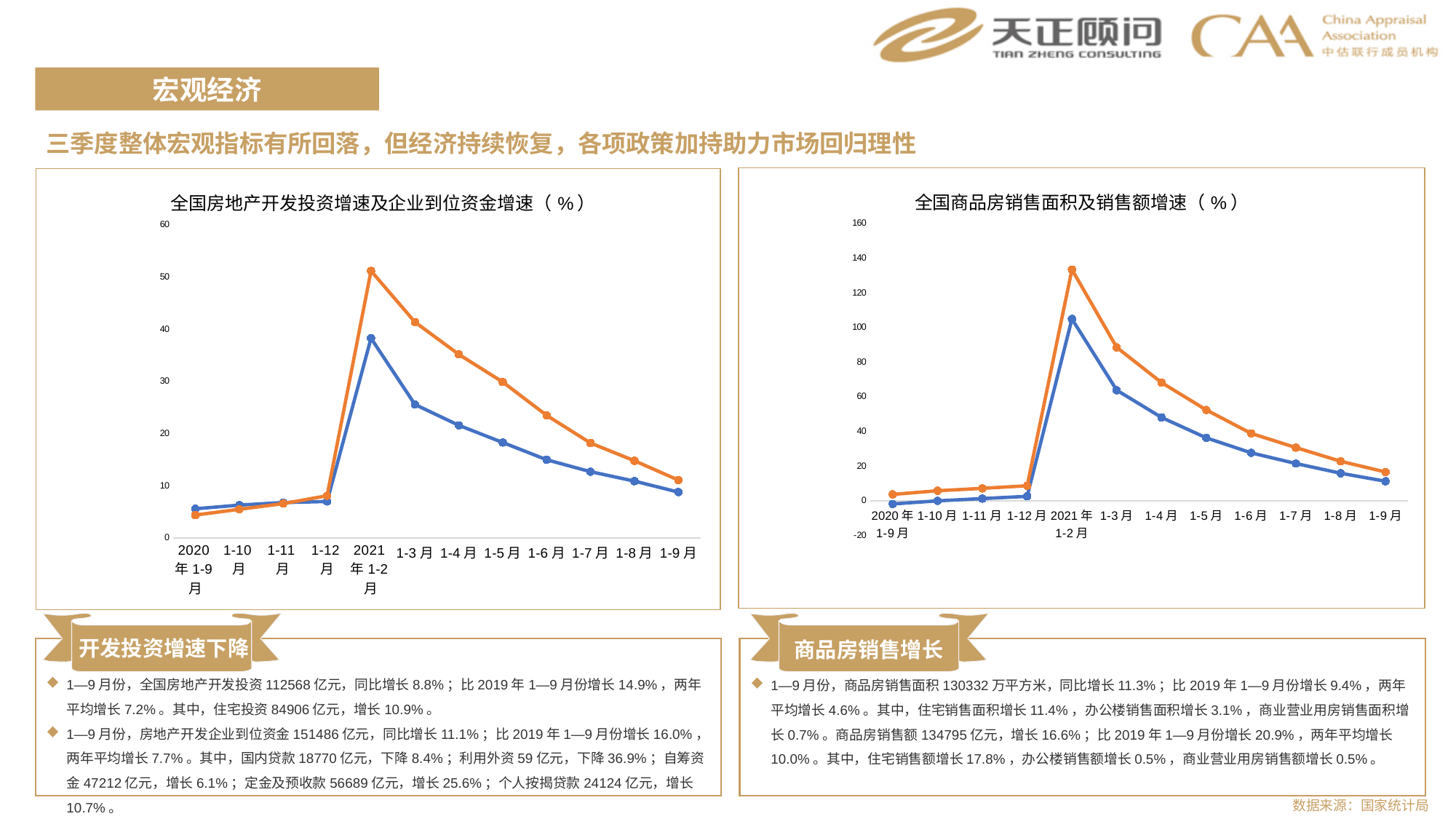

宏观经济
三季度整体宏观指标有所回落，但经济持续恢复，各项政策加持助力市场回归理性

### Chart: 全国商品房销售面积及销售额增速（%）

| Category | 商品房销售面积增速 | 商品房销售额增速 |
|---|---|---|
| 2020年1-9月 | -1.8 | 3.7 |
| 1-10月 | 0.0 | 5.8 |
| 1-11月 | 1.3 | 7.2 |
| 1-12月 | 2.6 | 8.7 |
| 2021年1-2月 | 104.9 | 133.4 |
| 1-3月 | 63.8 | 88.5 |
| 1-4月 | 48.1 | 68.2 |
| 1-5月 | 36.3 | 52.4 |
| 1-6月 | 27.7 | 38.9 |
| 1-7月 | 21.5 | 30.7 |
| 1-8月 | 15.9 | 22.8 |
| 1-9月 | 11.3 | 16.6 |

### Chart:  全国房地产开发投资增速及企业到位资金增速（%）

| Category | 开发投资增速 | 企业到位资金增速 |
|---|---|---|
| 2020年1-9月 | 5.6 | 4.4 |
| 1-10月 | 6.3 | 5.5 |
| 1-11月 | 6.8 | 6.6 |
| 1-12月 | 7.0 | 8.1 |
| 2021年1-2月 | 38.3 | 51.2 |
| 1-3月 | 25.6 | 41.4 |
| 1-4月 | 21.6 | 35.2 |
| 1-5月 | 18.3 | 29.9 |
| 1-6月 | 15.0 | 23.5 |
| 1-7月 | 12.7 | 18.2 |
| 1-8月 | 10.9 | 14.8 |
| 1-9月 | 8.8 | 11.1 |

开发投资增速下降
商品房销售增长

1—9月份，全国房地产开发投资112568亿元，同比增长8.8%；比2019年1—9月份增长14.9%，两年平均增长7.2%。其中，住宅投资84906亿元，增长10.9%。
1—9月份，房地产开发企业到位资金151486亿元，同比增长11.1%；比2019年1—9月份增长16.0%，两年平均增长7.7%。其中，国内贷款18770亿元，下降8.4%；利用外资59亿元，下降36.9%；自筹资金47212亿元，增长6.1%；定金及预收款56689亿元，增长25.6%；个人按揭贷款24124亿元，增长10.7%。
1—9月份，商品房销售面积130332万平方米，同比增长11.3%；比2019年1—9月份增长9.4%，两年平均增长4.6%。其中，住宅销售面积增长11.4%，办公楼销售面积增长3.1%，商业营业用房销售面积增长0.7%。商品房销售额134795亿元，增长16.6%；比2019年1—9月份增长20.9%，两年平均增长10.0%。其中，住宅销售额增长17.8%，办公楼销售额增长0.5%，商业营业用房销售额增长0.5%。
数据来源：国家统计局